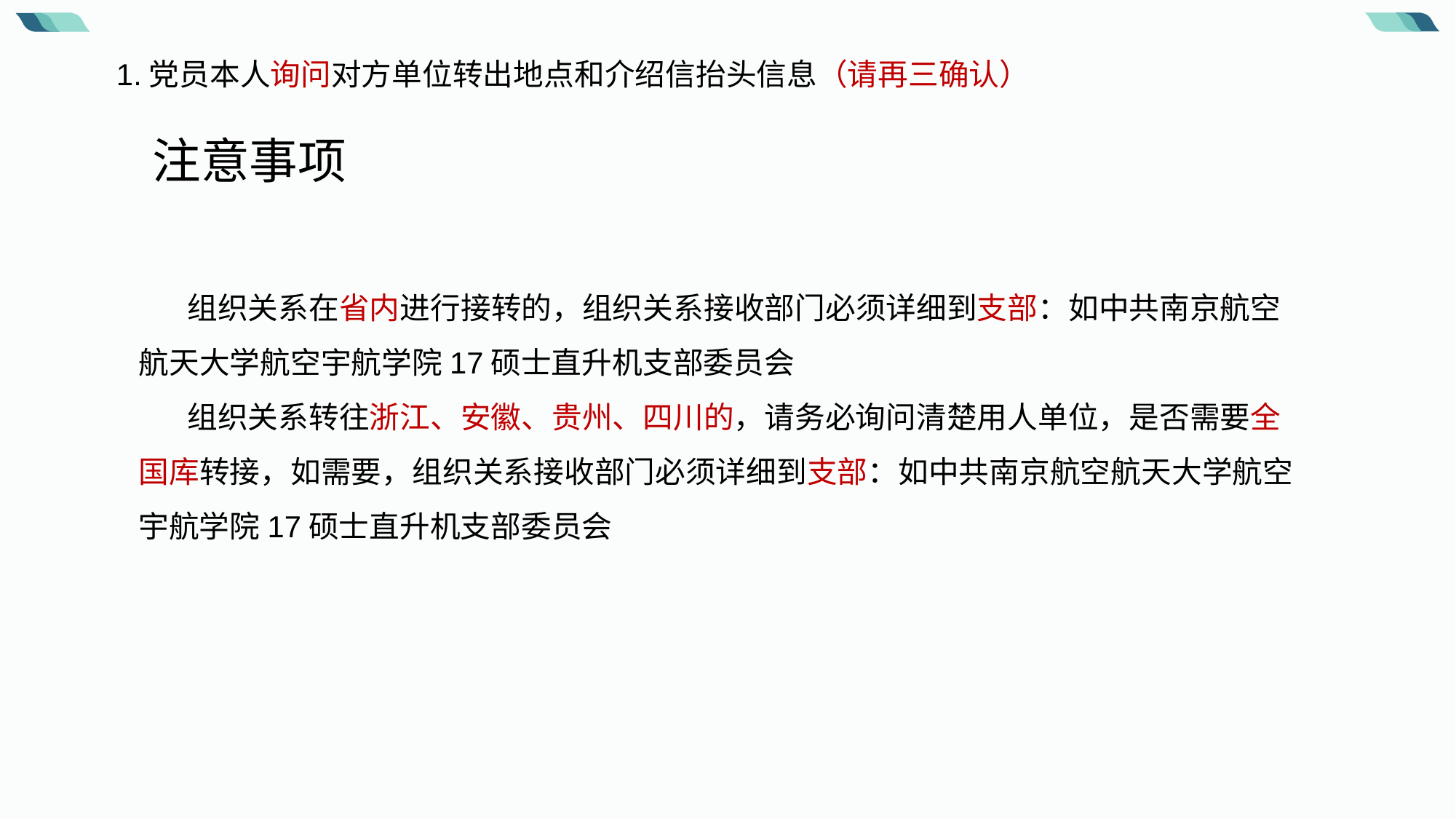

1.党员本人询问对方单位转出地点和介绍信抬头信息（请再三确认）
注意事项
组织关系在省内进行接转的，组织关系接收部门必须详细到支部：如中共南京航空航天大学航空宇航学院17硕士直升机支部委员会
组织关系转往浙江、安徽、贵州、四川的，请务必询问清楚用人单位，是否需要全国库转接，如需要，组织关系接收部门必须详细到支部：如中共南京航空航天大学航空宇航学院17硕士直升机支部委员会